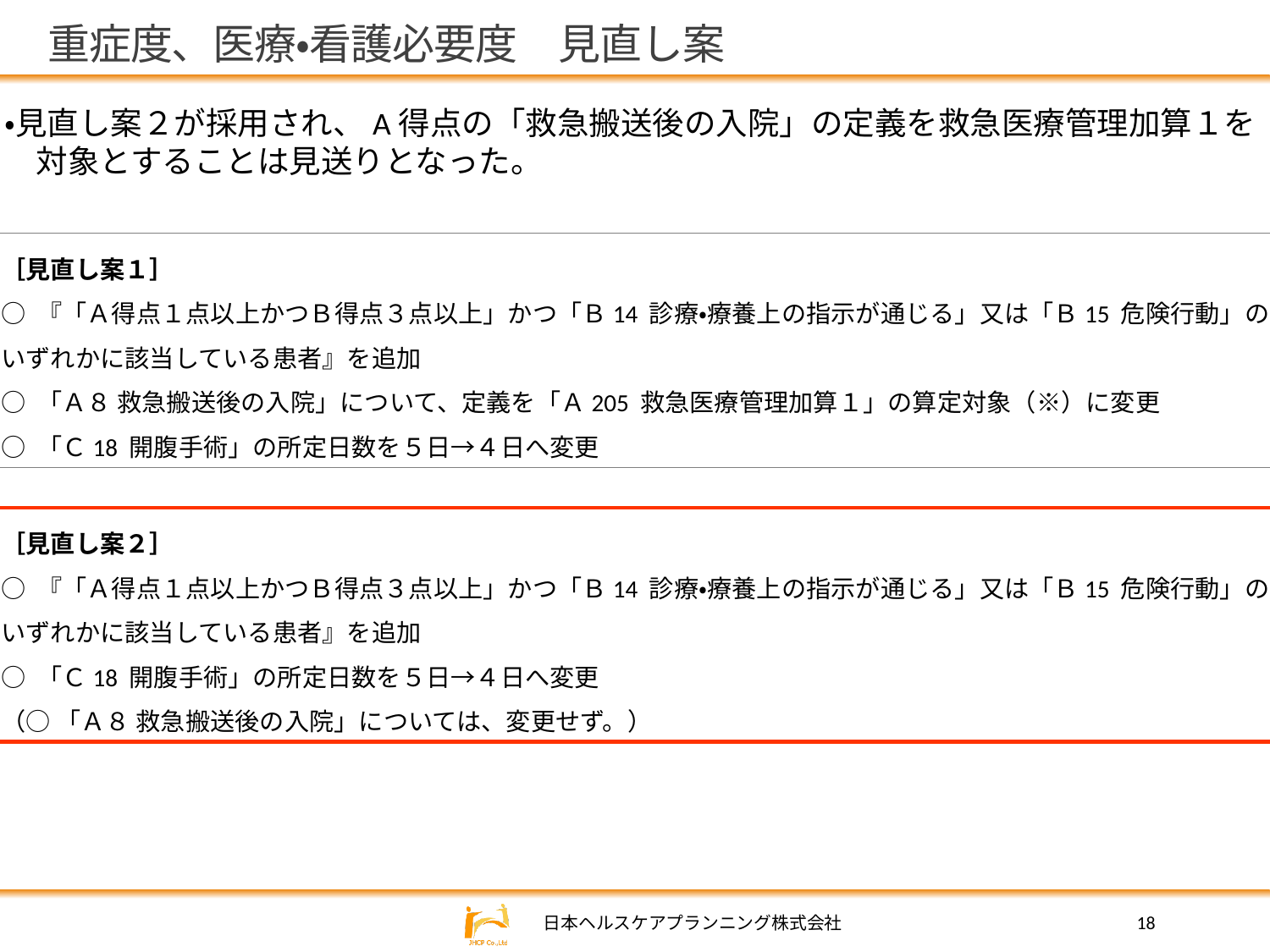

# 重症度、医療・看護必要度　見直し案
・見直し案２が採用され、A得点の「救急搬送後の入院」の定義を救急医療管理加算１を
　対象とすることは見送りとなった。
［見直し案１］
○ 『「Ａ得点１点以上かつＢ得点３点以上」かつ「Ｂ14 診療・療養上の指示が通じる」又は「Ｂ15 危険行動」の
いずれかに該当している患者』を追加
○ 「Ａ８ 救急搬送後の入院」について、定義を「Ａ205 救急医療管理加算１」の算定対象（※）に変更
○ 「Ｃ18 開腹手術」の所定日数を５日→４日へ変更
［見直し案２］
○ 『「Ａ得点１点以上かつＢ得点３点以上」かつ「Ｂ14 診療・療養上の指示が通じる」又は「Ｂ15 危険行動」の
いずれかに該当している患者』を追加
○ 「Ｃ18 開腹手術」の所定日数を５日→４日へ変更
（○ 「Ａ８ 救急搬送後の入院」については、変更せず。）
18